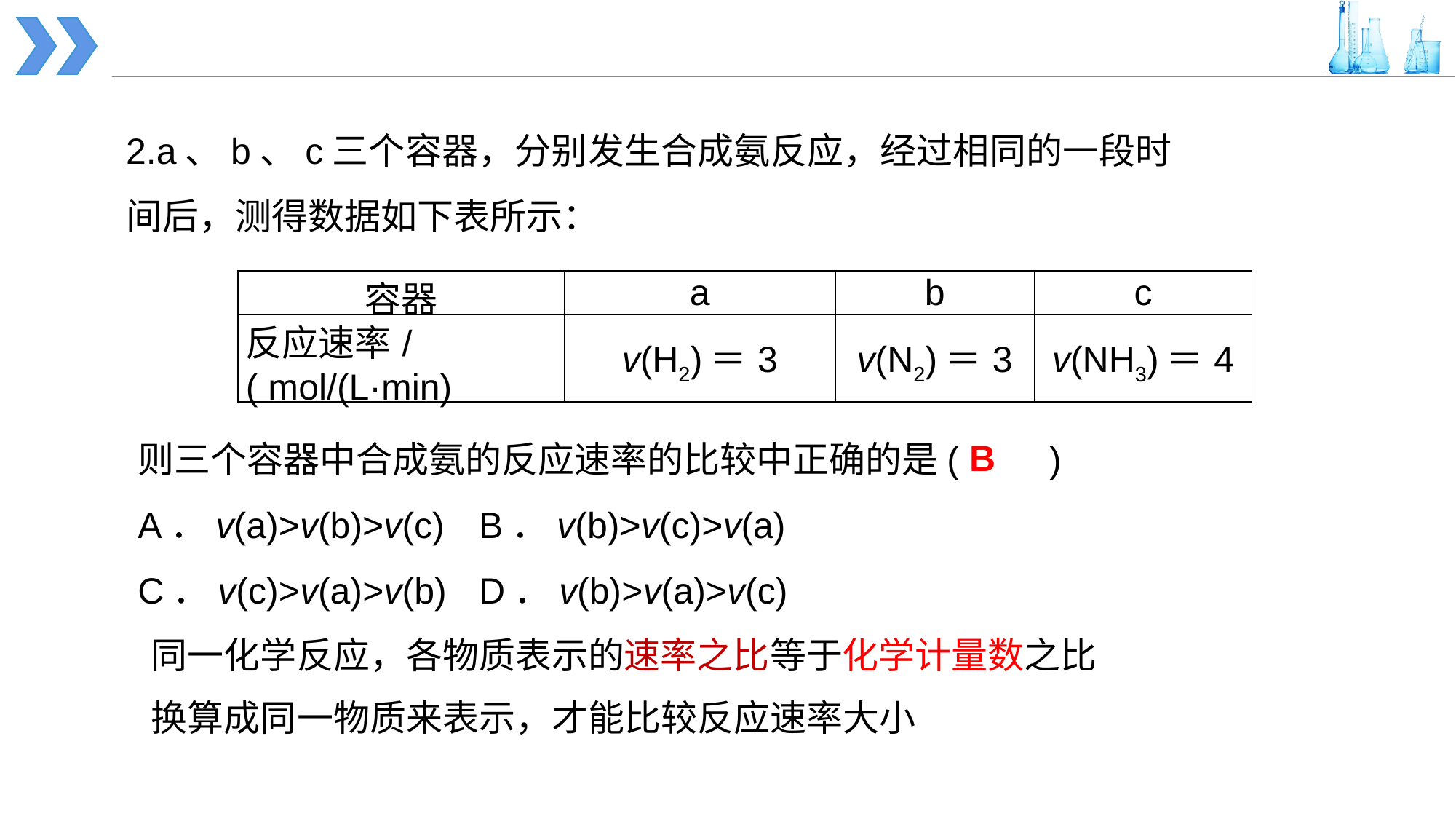

2.a、b、c三个容器，分别发生合成氨反应，经过相同的一段时   间后，测得数据如下表所示：
| 容器 | a | b | c |
| --- | --- | --- | --- |
| 反应速率/ ( mol/(L·min) | v(H2)＝3 | v(N2)＝3 | v(NH3)＝4 |
则三个容器中合成氨的反应速率的比较中正确的是(　　)
A．v(a)>v(b)>v(c)	B．v(b)>v(c)>v(a)
C．v(c)>v(a)>v(b)	D．v(b)>v(a)>v(c)
B
同一化学反应，各物质表示的速率之比等于化学计量数之比
换算成同一物质来表示，才能比较反应速率大小